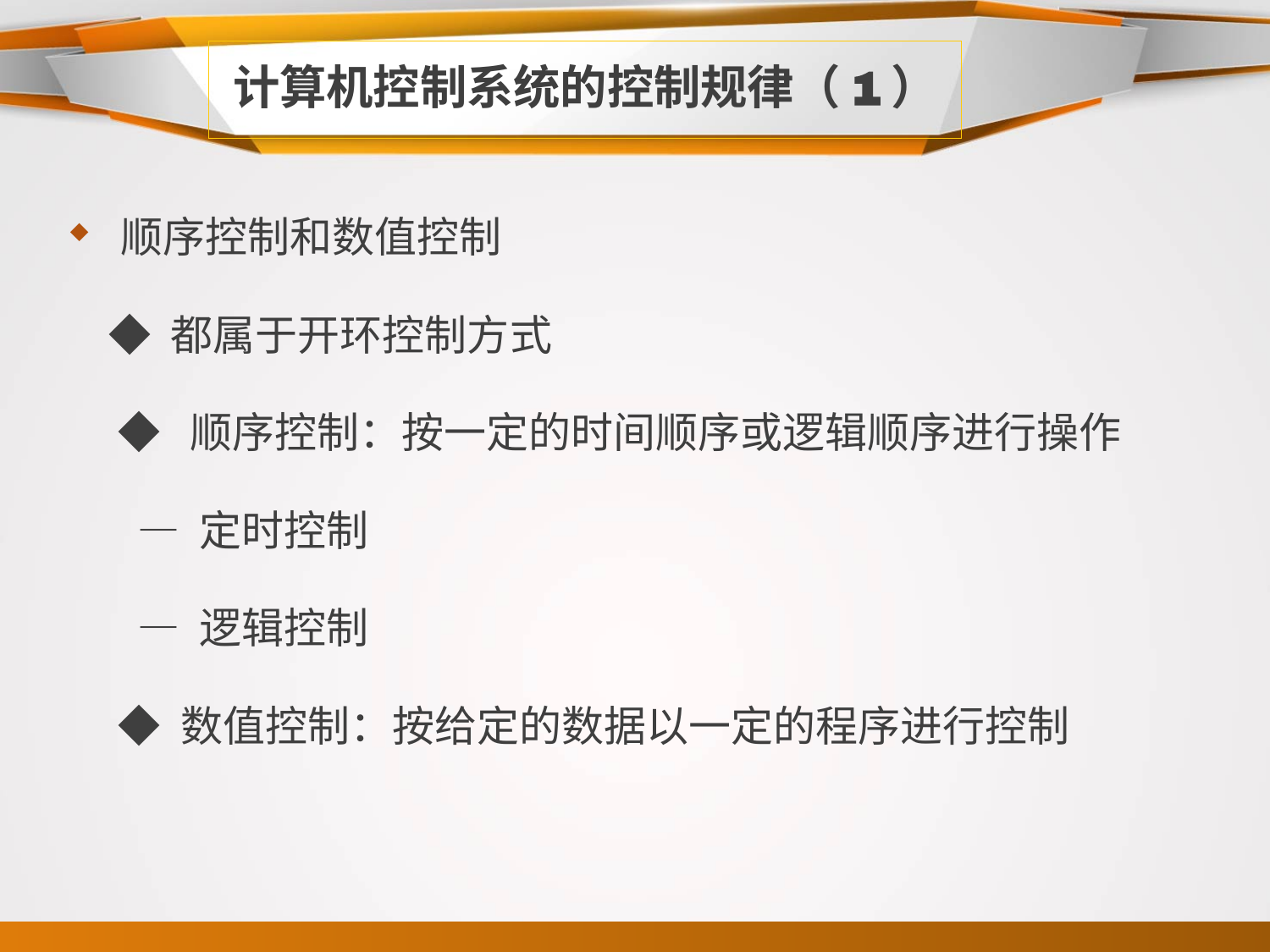

# 计算机控制系统的控制规律（1）
顺序控制和数值控制
    ◆ 都属于开环控制方式
     ◆  顺序控制：按一定的时间顺序或逻辑顺序进行操作
       — 定时控制
       — 逻辑控制
     ◆ 数值控制：按给定的数据以一定的程序进行控制
23